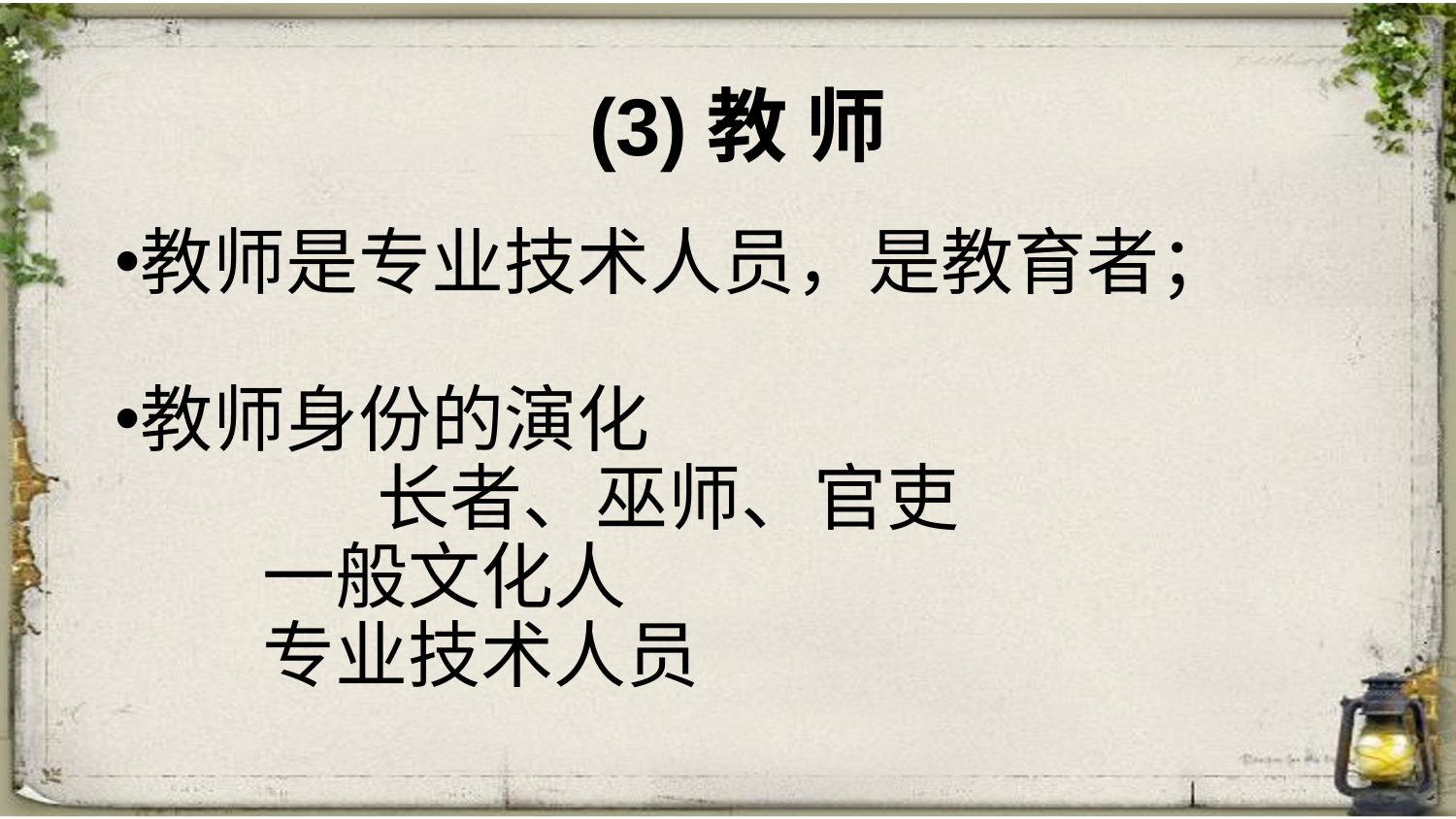

(3)教 师

教师是专业技术人员，是教育者；

教师身份的演化
               长者、巫师、官吏
        一般文化人
        专业技术人员